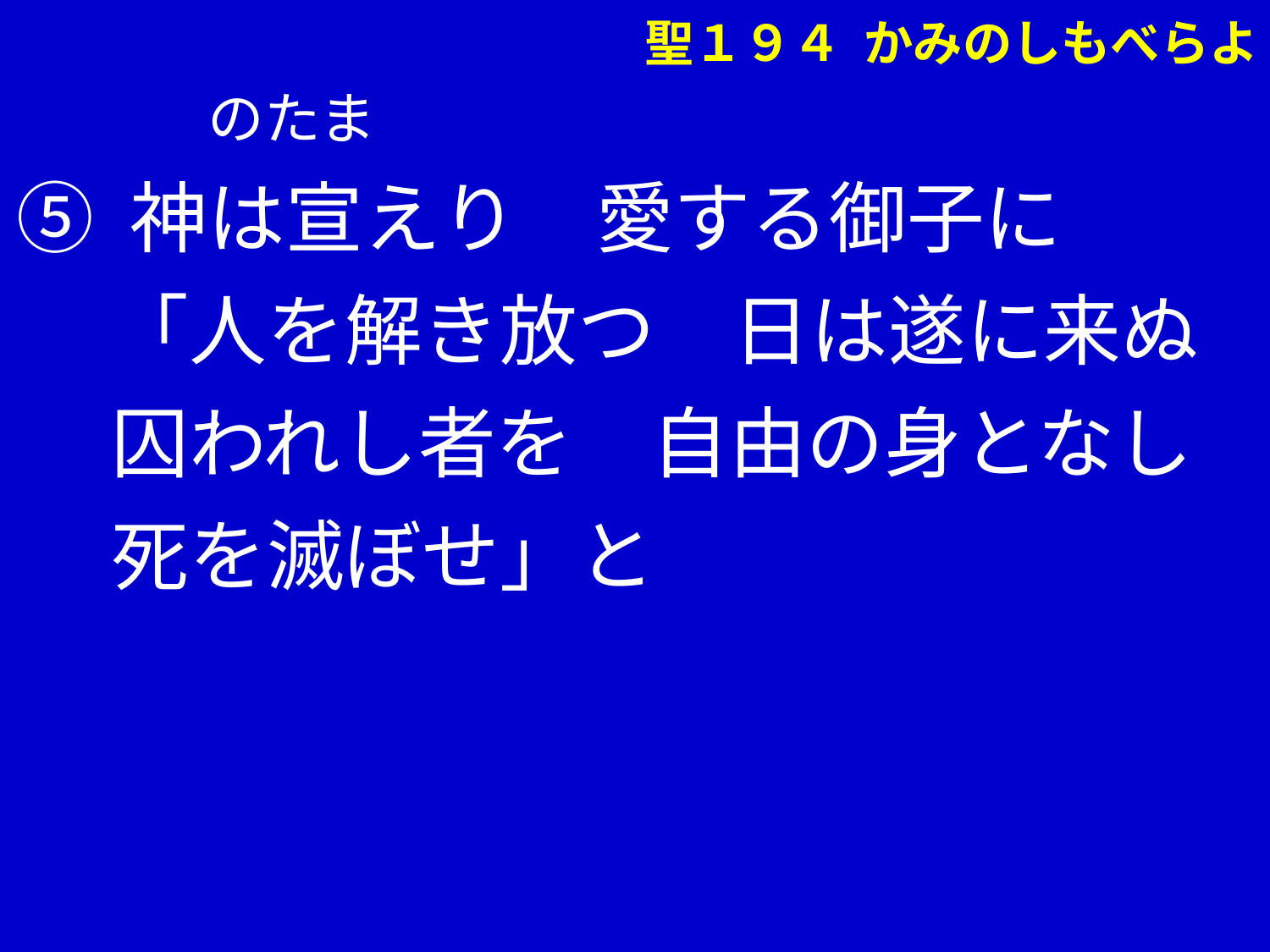

聖１９４  かみのしもべらよ
              のたま
⑤ 神は宣えり　愛する御子に
　 「人を解き放つ　日は遂に来ぬ
　 囚われし者を　自由の身となし
　 死を滅ぼせ」と